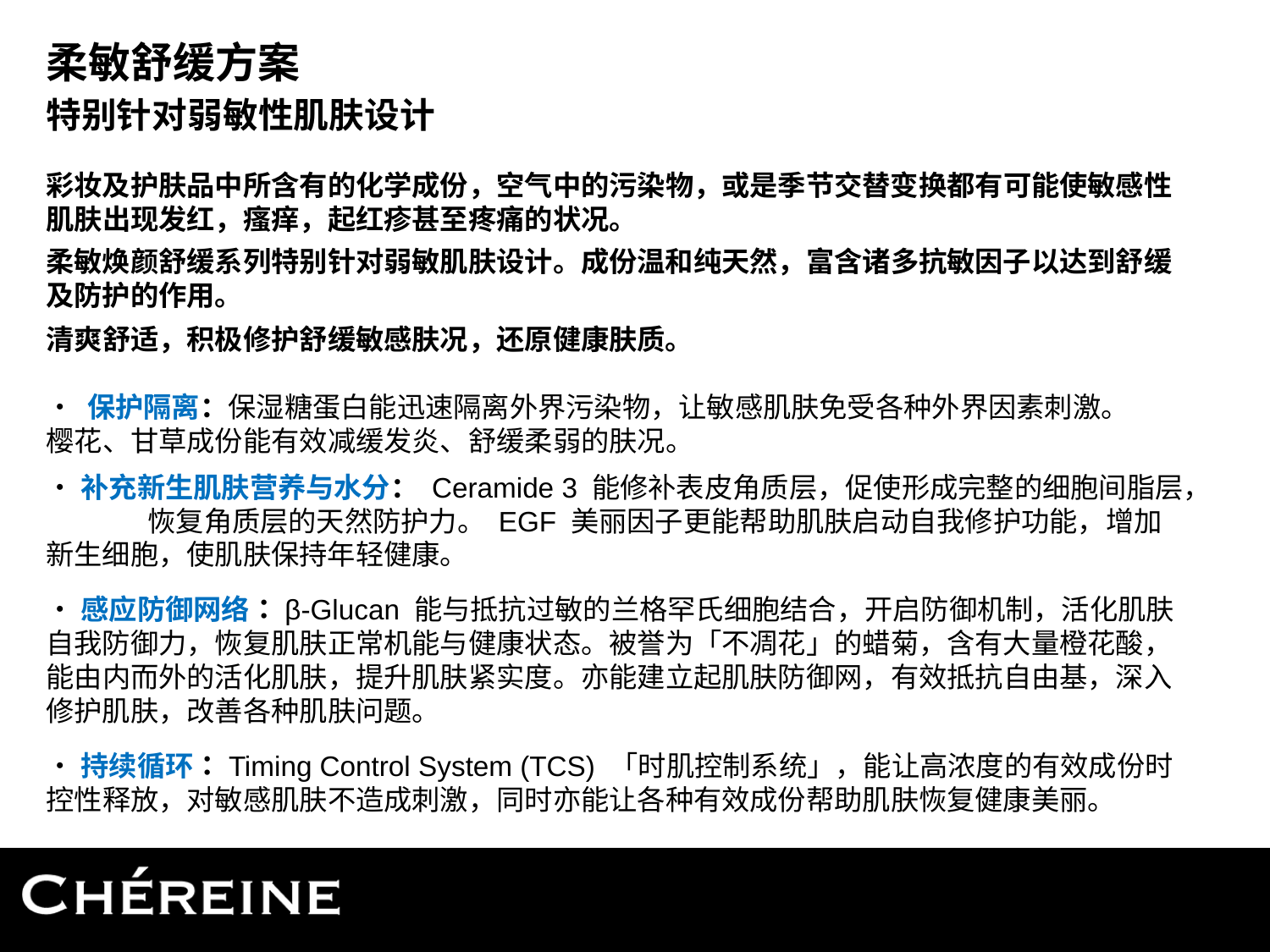

柔敏舒缓方案

特别针对弱敏性肌肤设计
彩妆及护肤品中所含有的化学成份，空气中的污染物，或是季节交替变换都有可能使敏感性肌肤出现发红，瘙痒，起红疹甚至疼痛的状况。

柔敏焕颜舒缓系列特别针对弱敏肌肤设计。成份温和纯天然，富含诸多抗敏因子以达到舒缓及防护的作用。

清爽舒适，积极修护舒缓敏感肤况，还原健康肤质。

• 保护隔离：保湿糖蛋白能迅速隔离外界污染物，让敏感肌肤免受各种外界因素刺激。
樱花、甘草成份能有效减缓发炎、舒缓柔弱的肤况。

•补充新生肌肤营养与水分： Ceramide 3 能修补表皮角质层，促使形成完整的细胞间脂层，                恢复角质层的天然防护力。 EGF 美丽因子更能帮助肌肤启动自我修护功能，增加新生细胞，使肌肤保持年轻健康。

•感应防御网络：β-Glucan 能与抵抗过敏的兰格罕氏细胞结合，开启防御机制，活化肌肤自我防御力，恢复肌肤正常机能与健康状态。被誉为「不凋花」的蜡菊，含有大量橙花酸，能由内而外的活化肌肤，提升肌肤紧实度。亦能建立起肌肤防御网，有效抵抗自由基，深入修护肌肤，改善各种肌肤问题。

•持续循环：Timing Control System (TCS) 「时肌控制系统」，能让高浓度的有效成份时控性释放，对敏感肌肤不造成刺激，同时亦能让各种有效成份帮助肌肤恢复健康美丽。